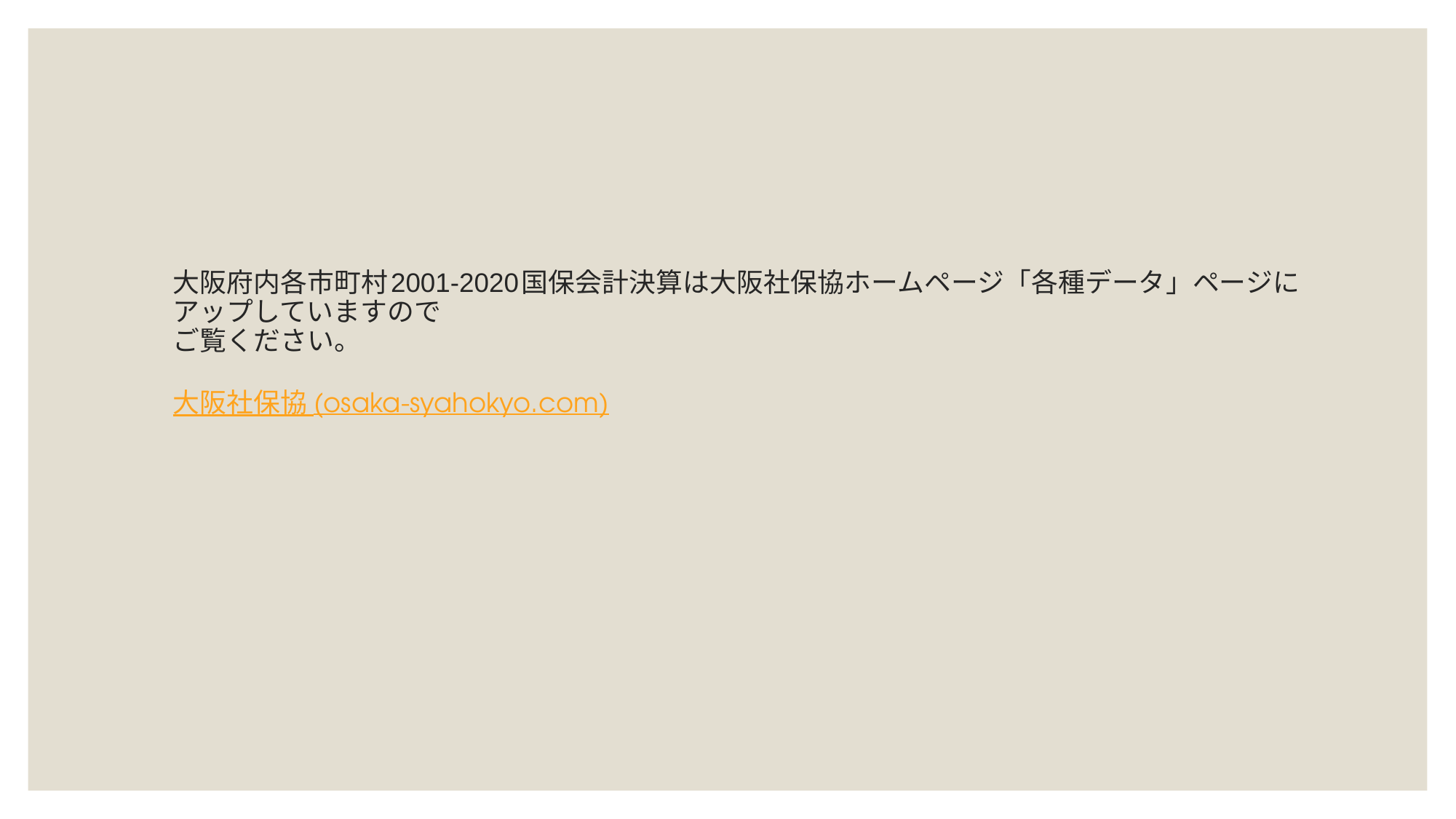

大阪府内各市町村2001-2020国保会計決算は大阪社保協ホームページ「各種データ」ページにアップしていますので
ご覧ください。
大阪社保協 (osaka-syahokyo.com)